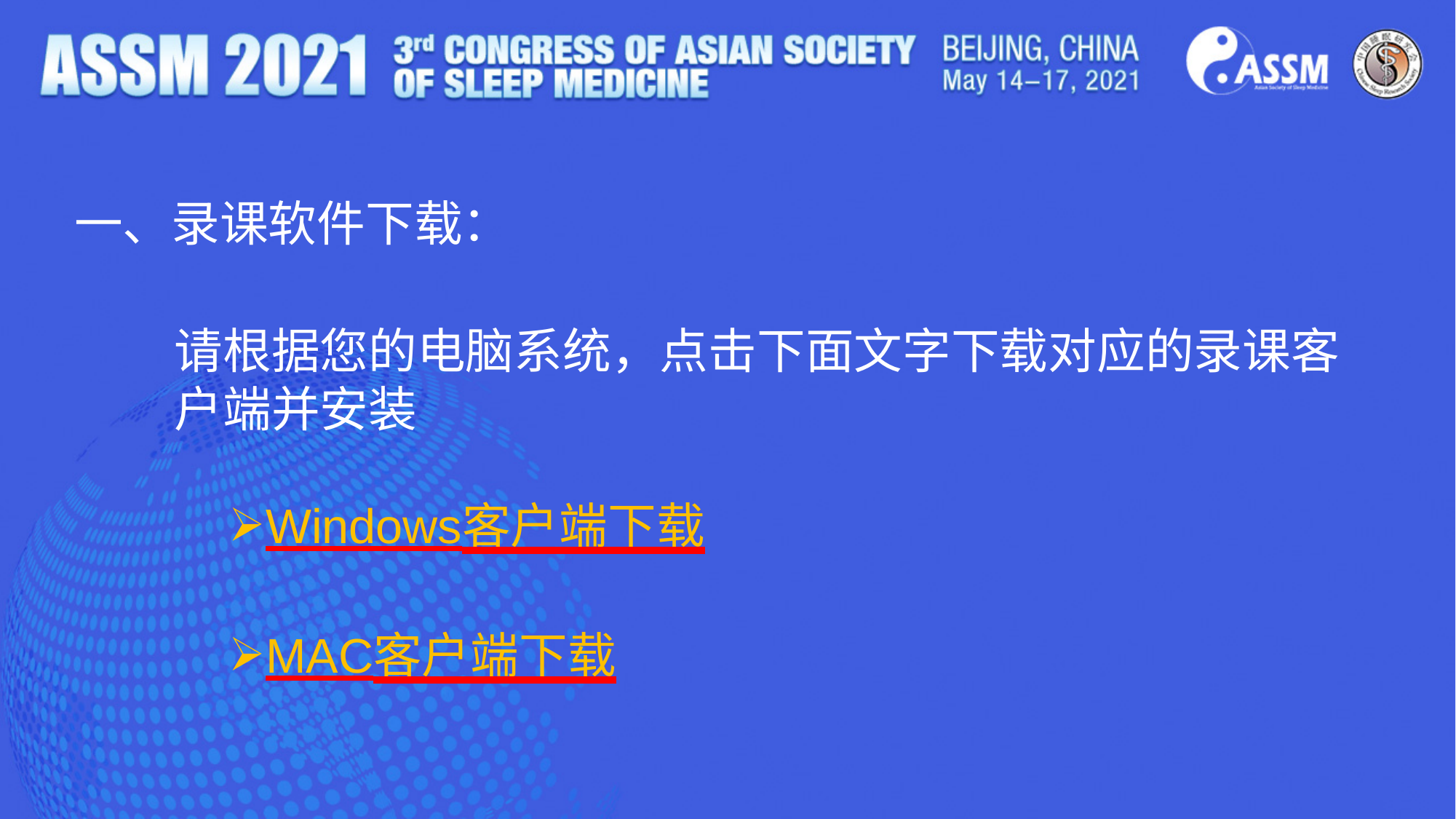

# 一、录课软件下载：
请根据您的电脑系统，点击下面文字下载对应的录课客户端并安装

Windows客户端下载

MAC客户端下载